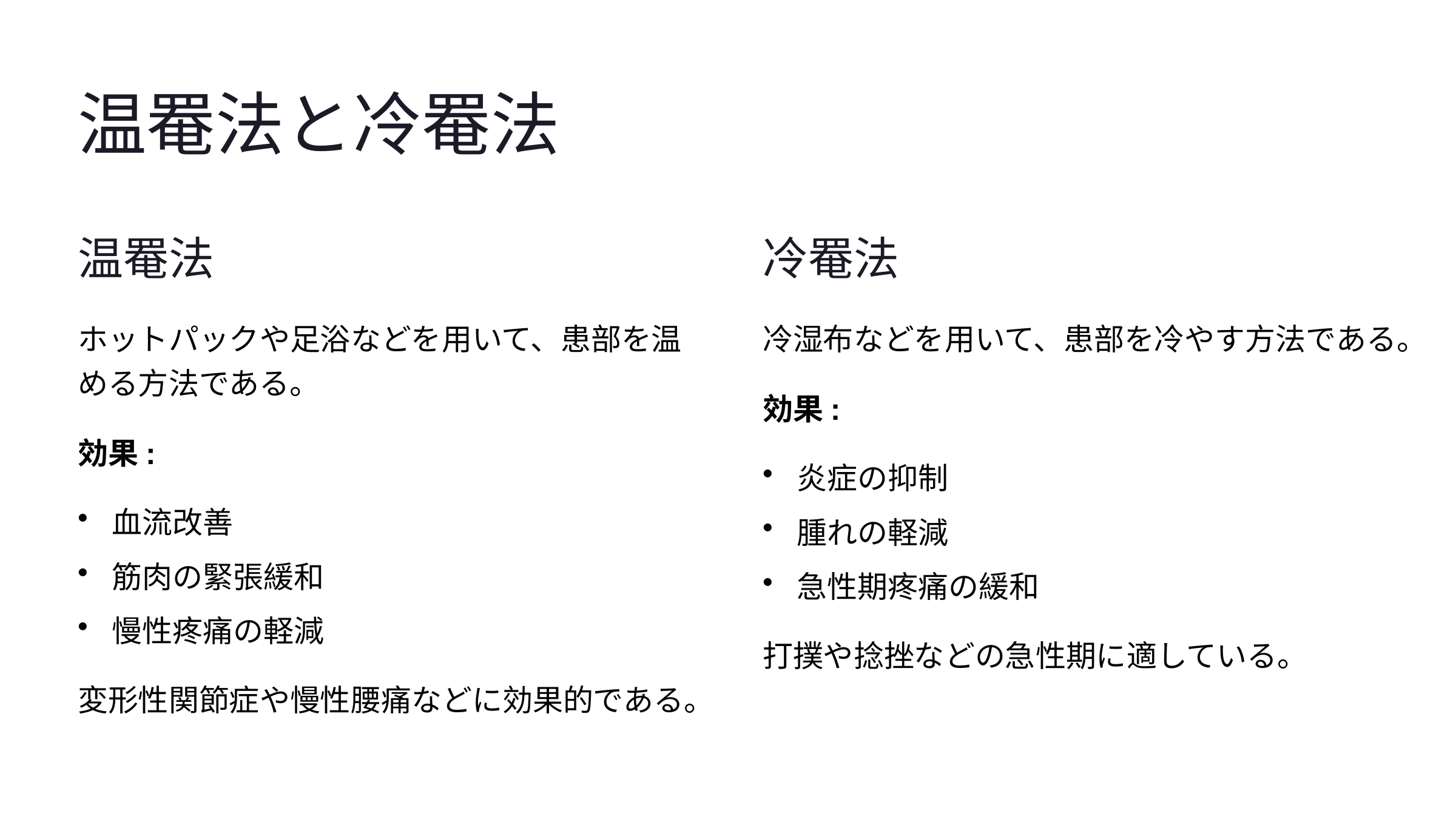

温罨法と冷罨法
温罨法
冷罨法
ホットパックや足浴などを用いて、患部を温める方法である。
冷湿布などを用いて、患部を冷やす方法である。
効果:
効果:
炎症の抑制
血流改善
腫れの軽減
筋肉の緊張緩和
急性期疼痛の緩和
慢性疼痛の軽減
打撲や捻挫などの急性期に適している。
変形性関節症や慢性腰痛などに効果的である。